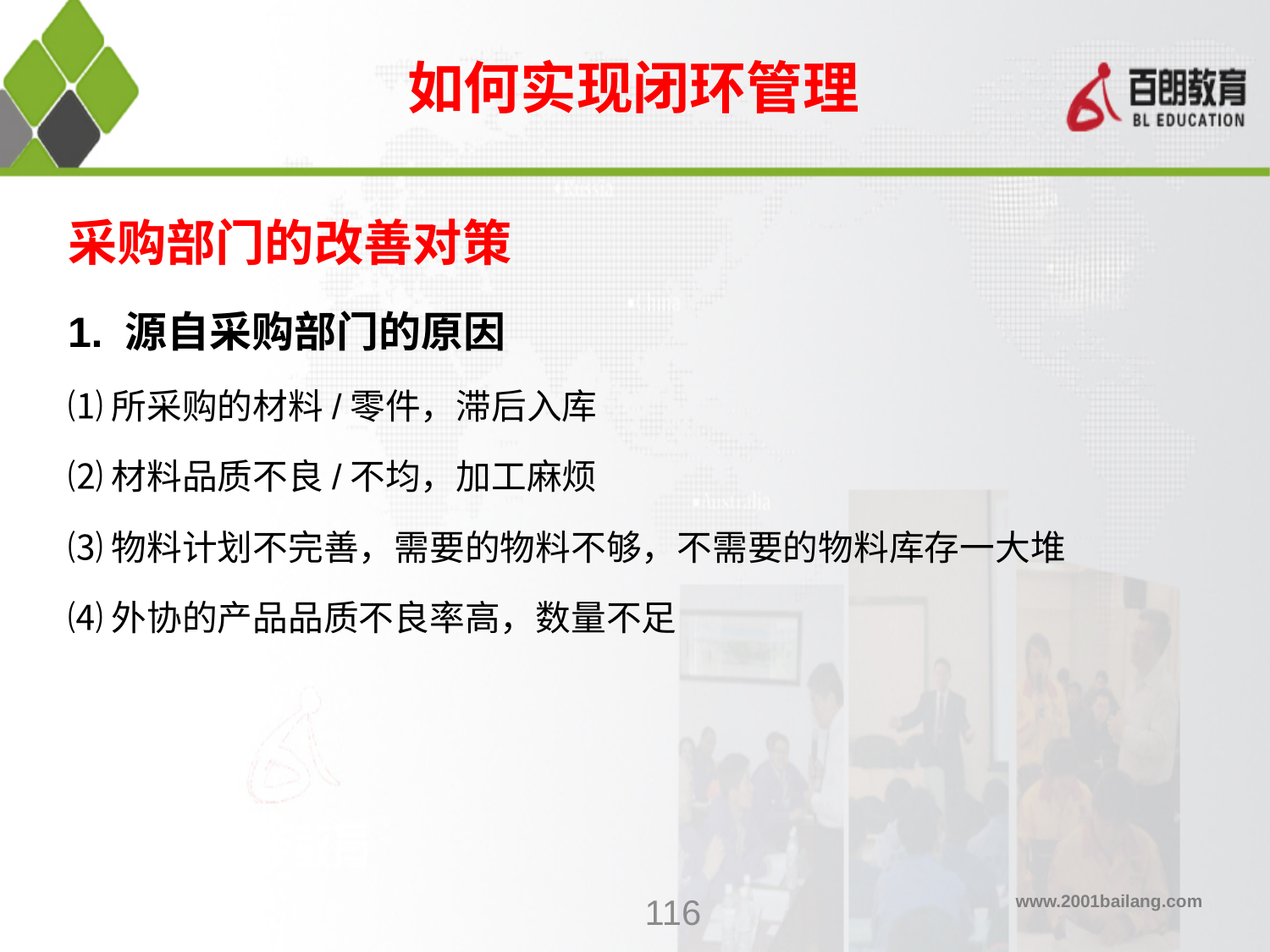

如何实现闭环管理
# 采购部门的改善对策
1. 源自采购部门的原因
⑴所采购的材料/零件，滞后入库
⑵材料品质不良/不均，加工麻烦
⑶物料计划不完善，需要的物料不够，不需要的物料库存一大堆
⑷外协的产品品质不良率高，数量不足
116